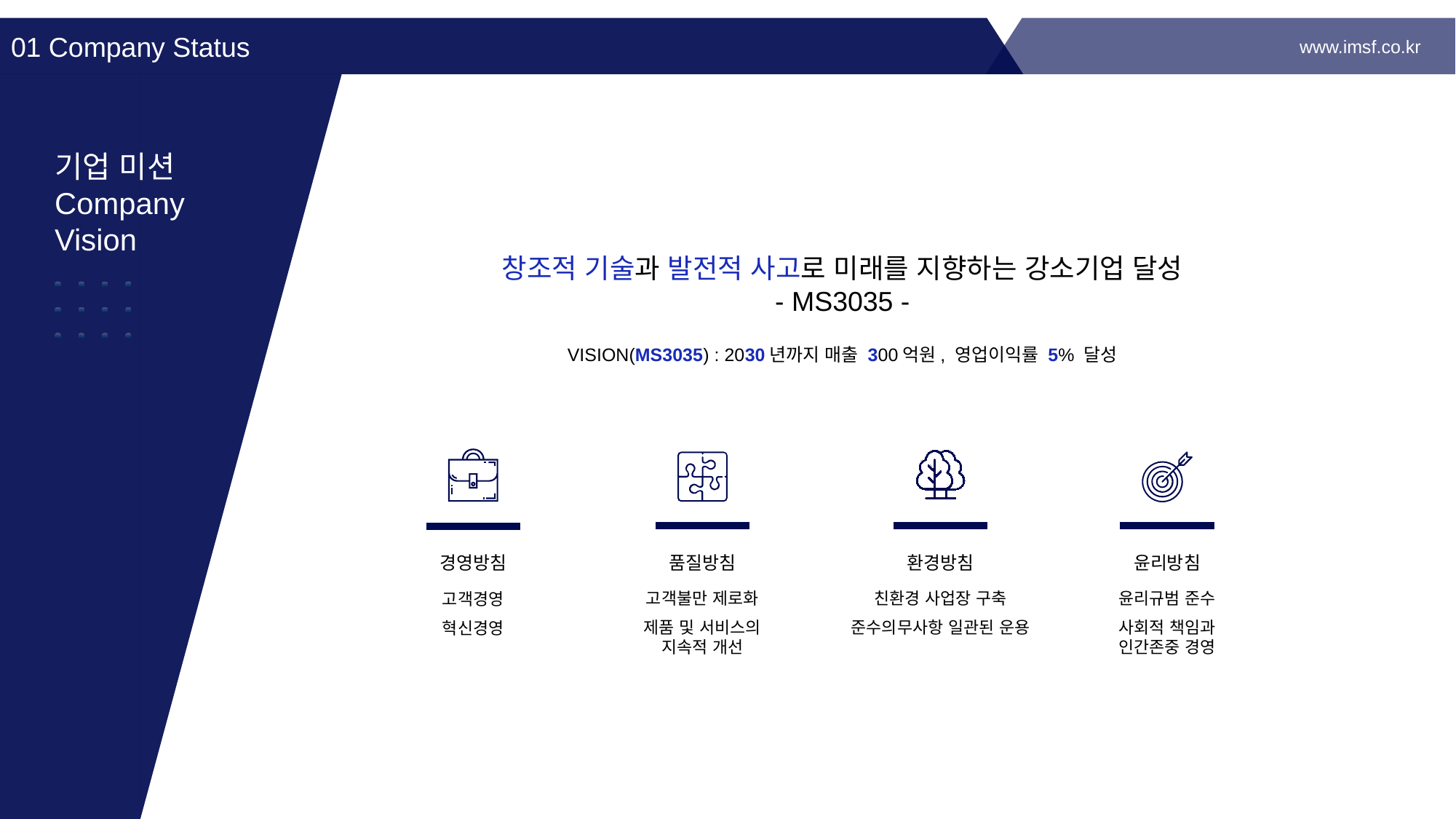

01 Company Status

www.imsf.co.kr

기업 미션
Company
Vision
창조적 기술과 발전적 사고로 미래를 지향하는 강소기업 달성
- MS3035 -

VISION(MS3035) : 2030년까지 매출 300억원, 영업이익률 5% 달성

품질방침
환경방침
윤리방침
경영방침
고객불만 제로화
제품 및 서비스의 지속적 개선
친환경 사업장 구축
준수의무사항 일관된 운용
윤리규범 준수
사회적 책임과 인간존중 경영
고객경영
혁신경영